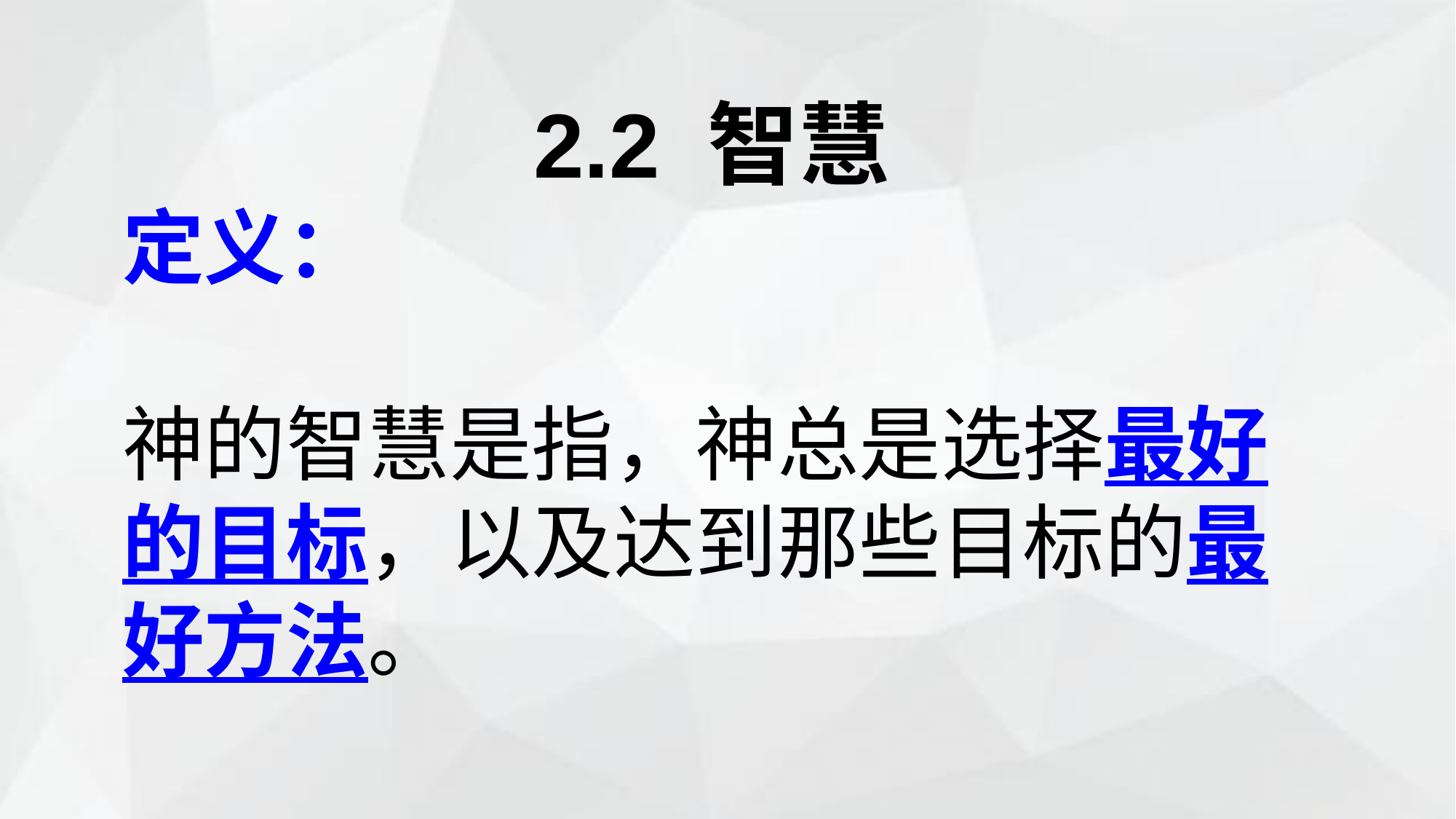

2.2 智慧
定义：

神的智慧是指，神总是选择最好的目标，以及达到那些目标的最好方法。

25